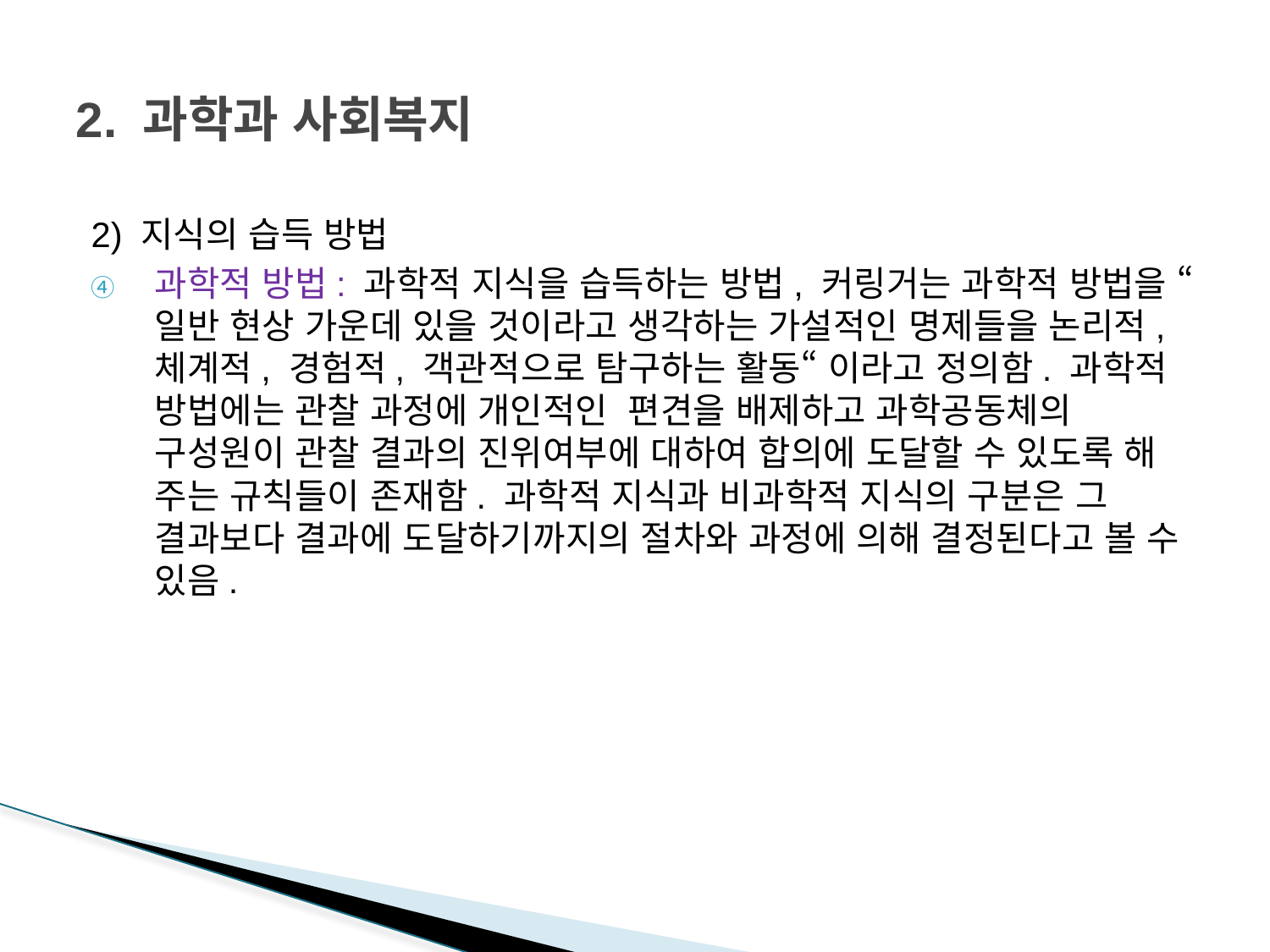

# 2. 과학과 사회복지
2) 지식의 습득 방법
과학적 방법: 과학적 지식을 습득하는 방법, 커링거는 과학적 방법을 “ 일반 현상 가운데 있을 것이라고 생각하는 가설적인 명제들을 논리적, 체계적, 경험적, 객관적으로 탐구하는 활동“ 이라고 정의함. 과학적 방법에는 관찰 과정에 개인적인  편견을 배제하고 과학공동체의 구성원이 관찰 결과의 진위여부에 대하여 합의에 도달할 수 있도록 해 주는 규칙들이 존재함. 과학적 지식과 비과학적 지식의 구분은 그 결과보다 결과에 도달하기까지의 절차와 과정에 의해 결정된다고 볼 수 있음.